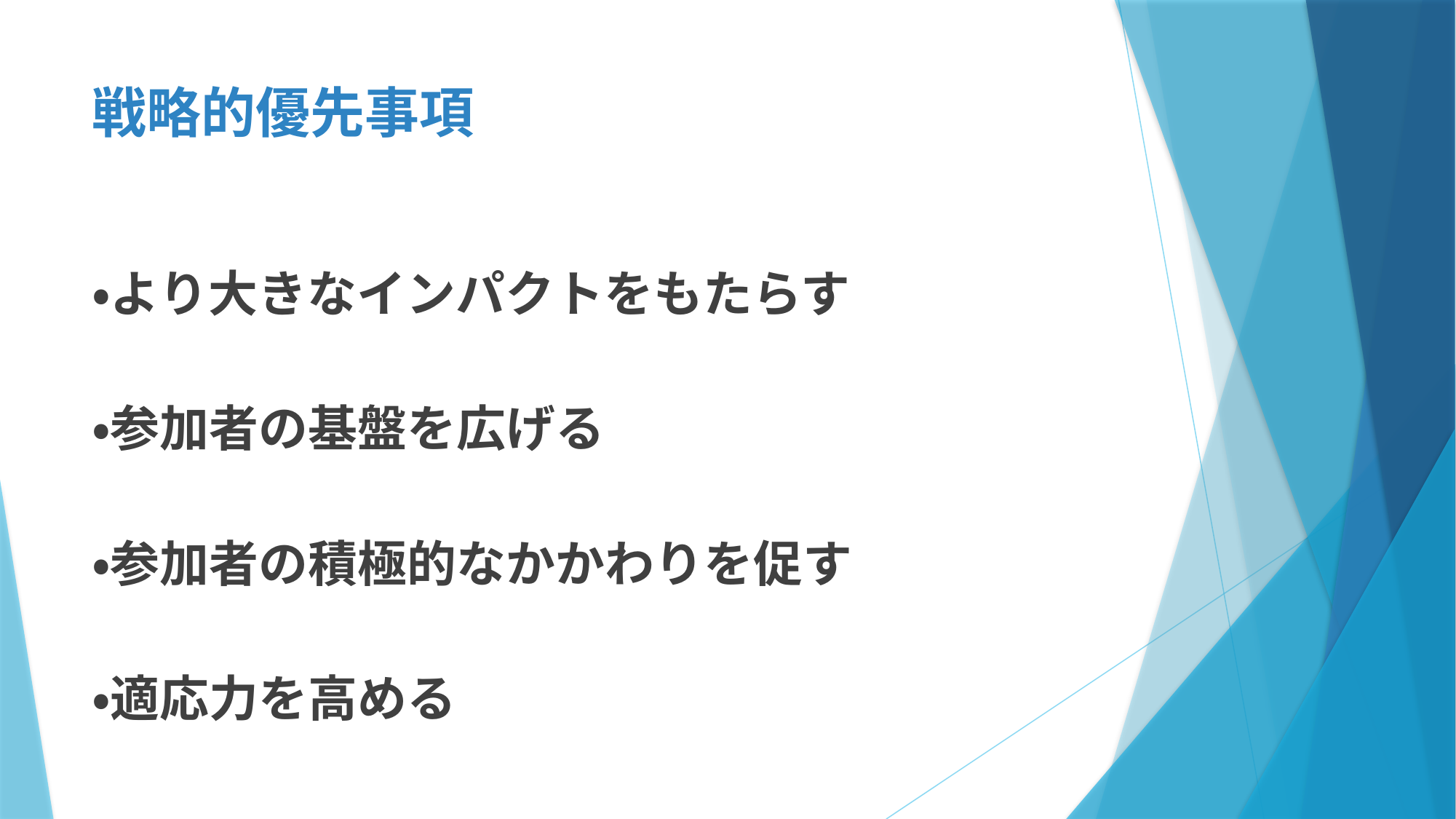

# 戦略的優先事項
・より大きなインパクトをもたらす
・参加者の基盤を広げる
・参加者の積極的なかかわりを促す
・適応力を高める